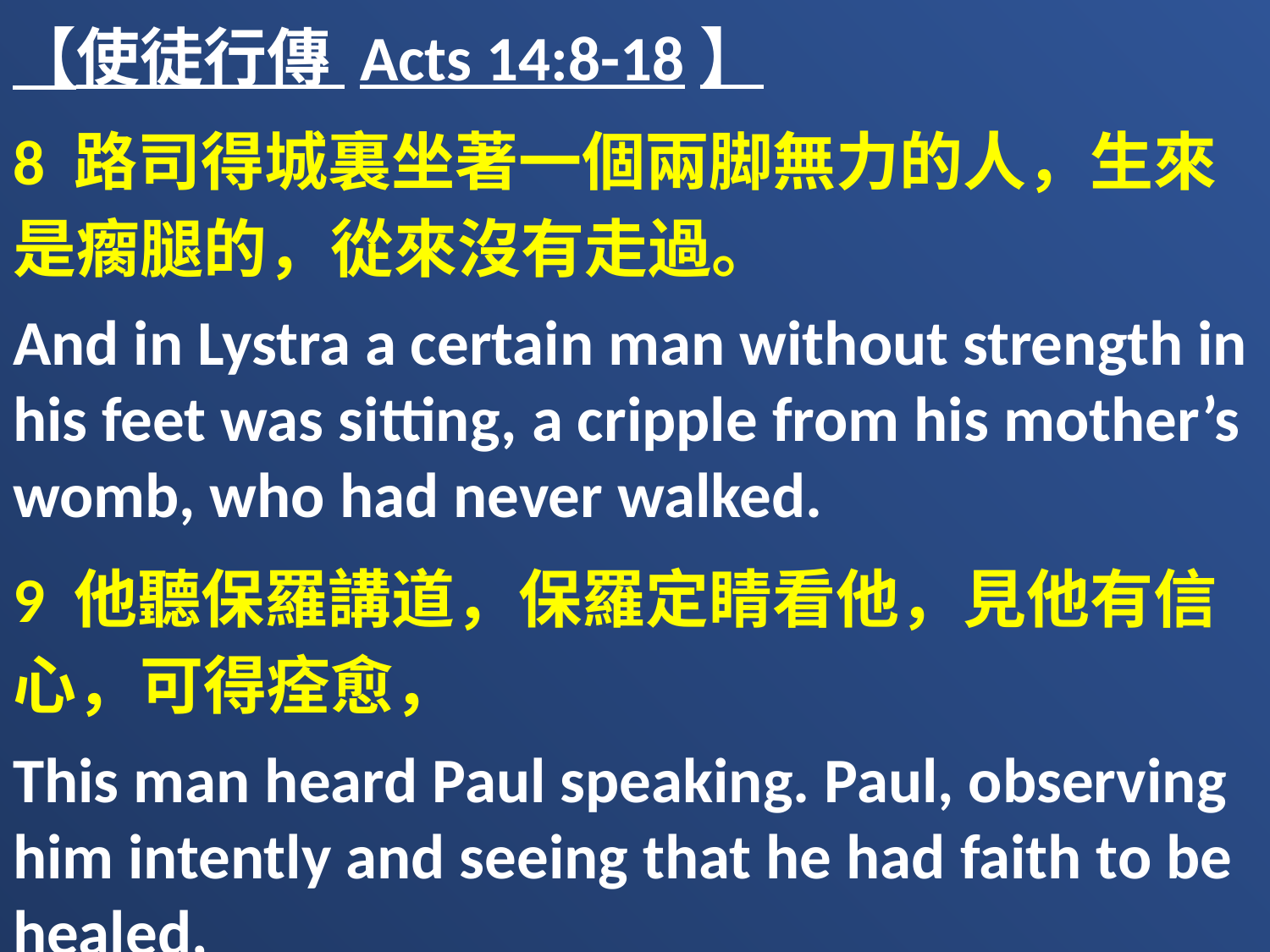

【使徒行傳 Acts 14:8-18】
8 路司得城裏坐著一個兩脚無力的人，生來是瘸腿的，從來沒有走過。
And in Lystra a certain man without strength in his feet was sitting, a cripple from his mother’s womb, who had never walked.
9 他聽保羅講道，保羅定睛看他，見他有信心，可得痊愈，
This man heard Paul speaking. Paul, observing him intently and seeing that he had faith to be healed,